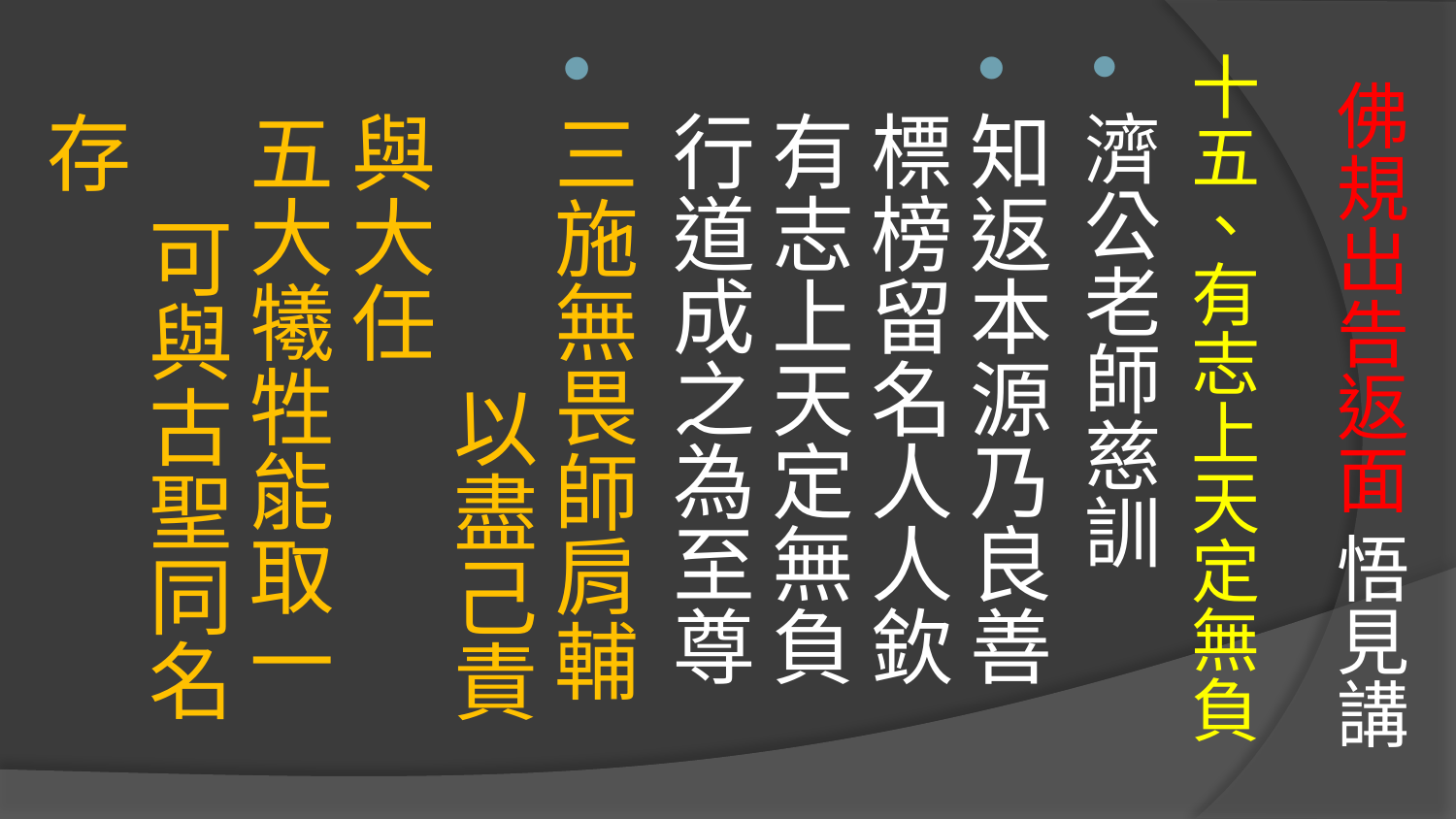

十五、有志上天定無負
濟公老師慈訓
知返本源乃良善　 標榜留名人人欽
有志上天定無負　行道成之為至尊
三施無畏師肩輔　          以盡己責與大任
五大犧牲能取一　 可與古聖同名存
# 佛規出告返面 悟見講